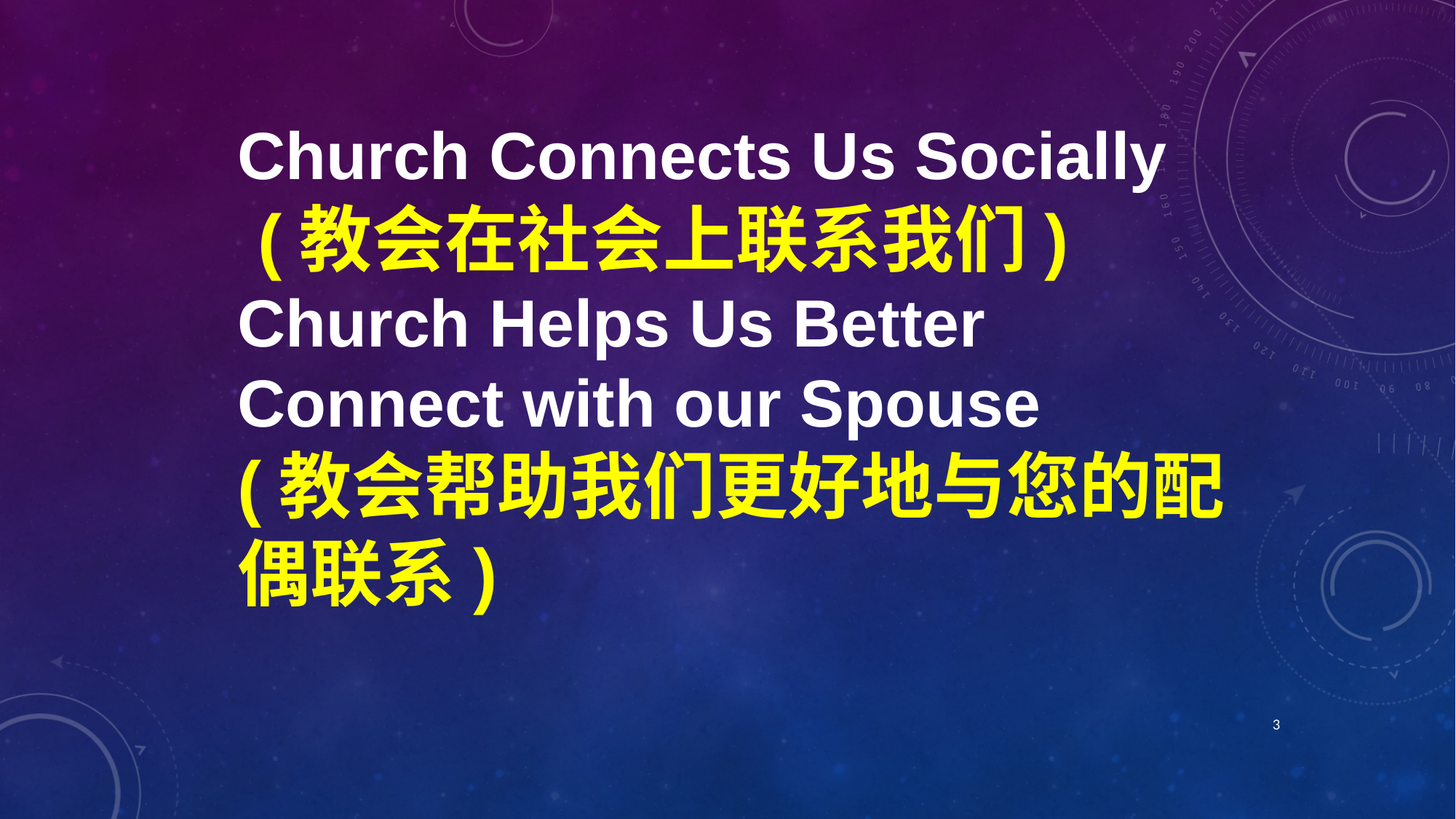

Church Connects Us Socially
 (教会在社会上联系我们)
Church Helps Us Better Connect with our Spouse
(教会帮助我们更好地与您的配偶联系)

3